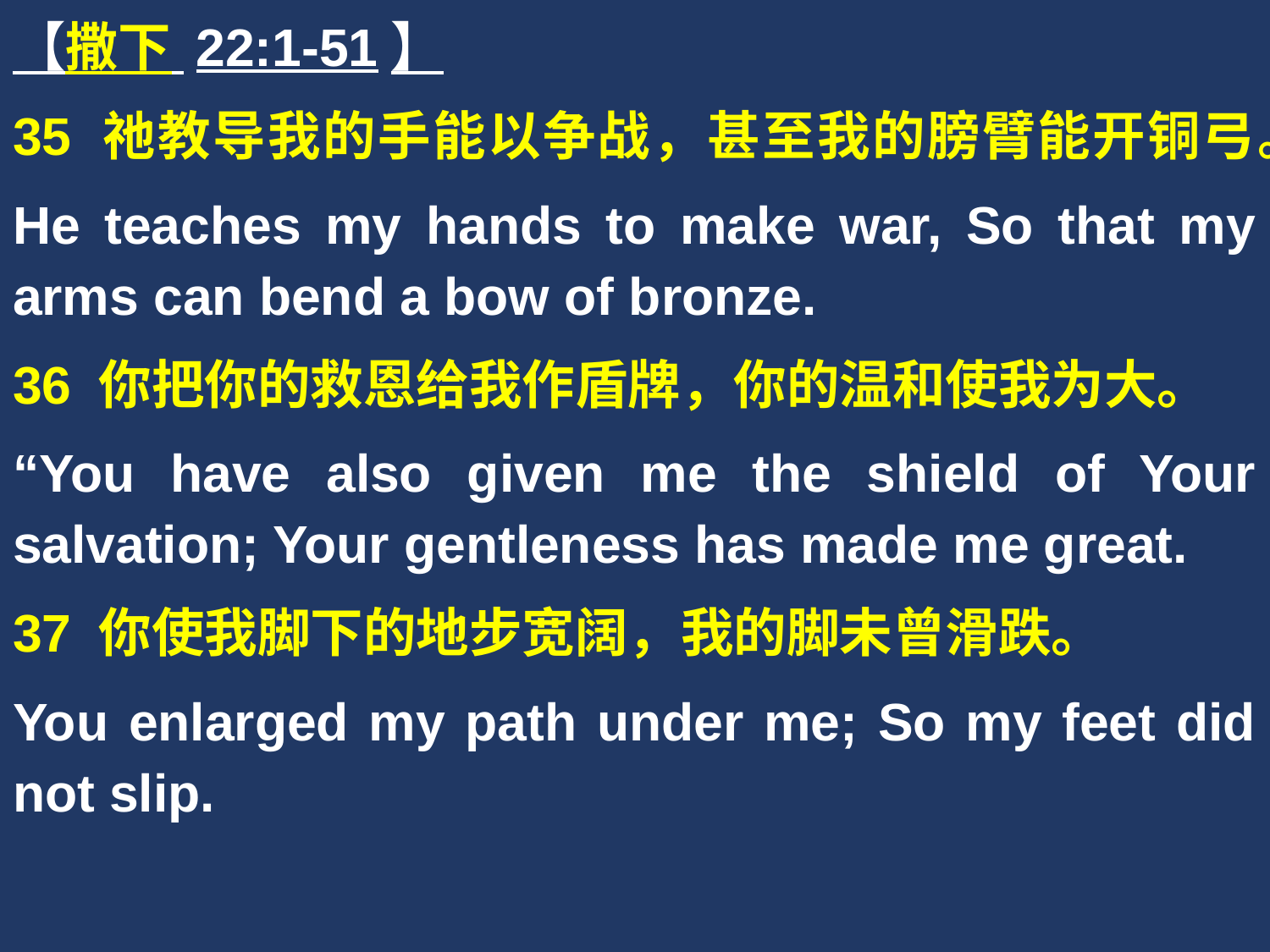

【撒下 22:1-51】
35 祂教导我的手能以争战，甚至我的膀臂能开铜弓。
He teaches my hands to make war, So that my arms can bend a bow of bronze.
36 你把你的救恩给我作盾牌，你的温和使我为大。
“You have also given me the shield of Your salvation; Your gentleness has made me great.
37 你使我脚下的地步宽阔，我的脚未曾滑跌。
You enlarged my path under me; So my feet did not slip.